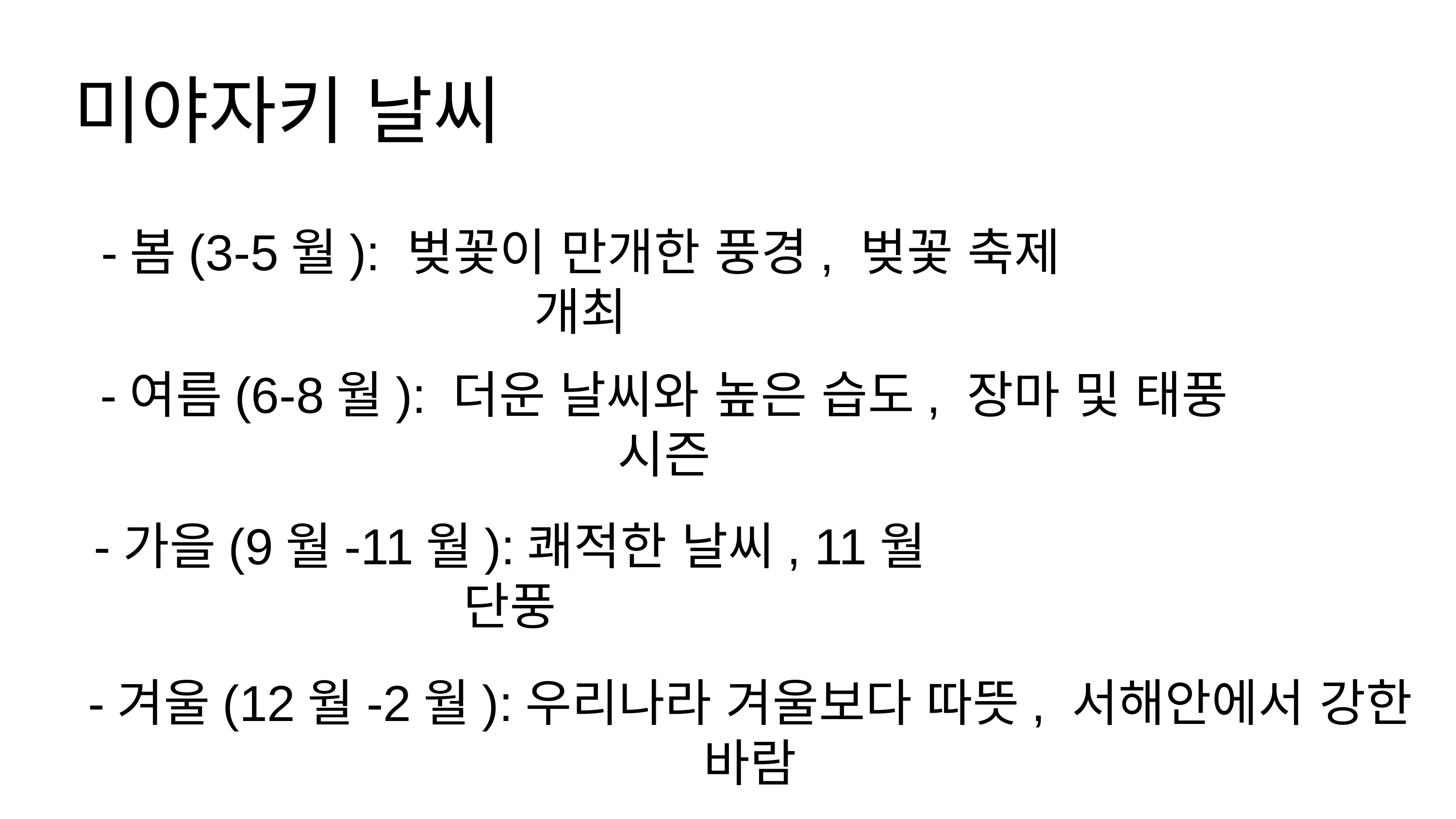

미야자키 날씨
-봄(3-5월): 벚꽃이 만개한 풍경, 벚꽃 축제 개최
-여름(6-8월): 더운 날씨와 높은 습도, 장마 및 태풍 시즌
-가을(9월-11월):쾌적한 날씨, 11월 단풍
-겨울(12월-2월):우리나라 겨울보다 따뜻, 서해안에서 강한 바람